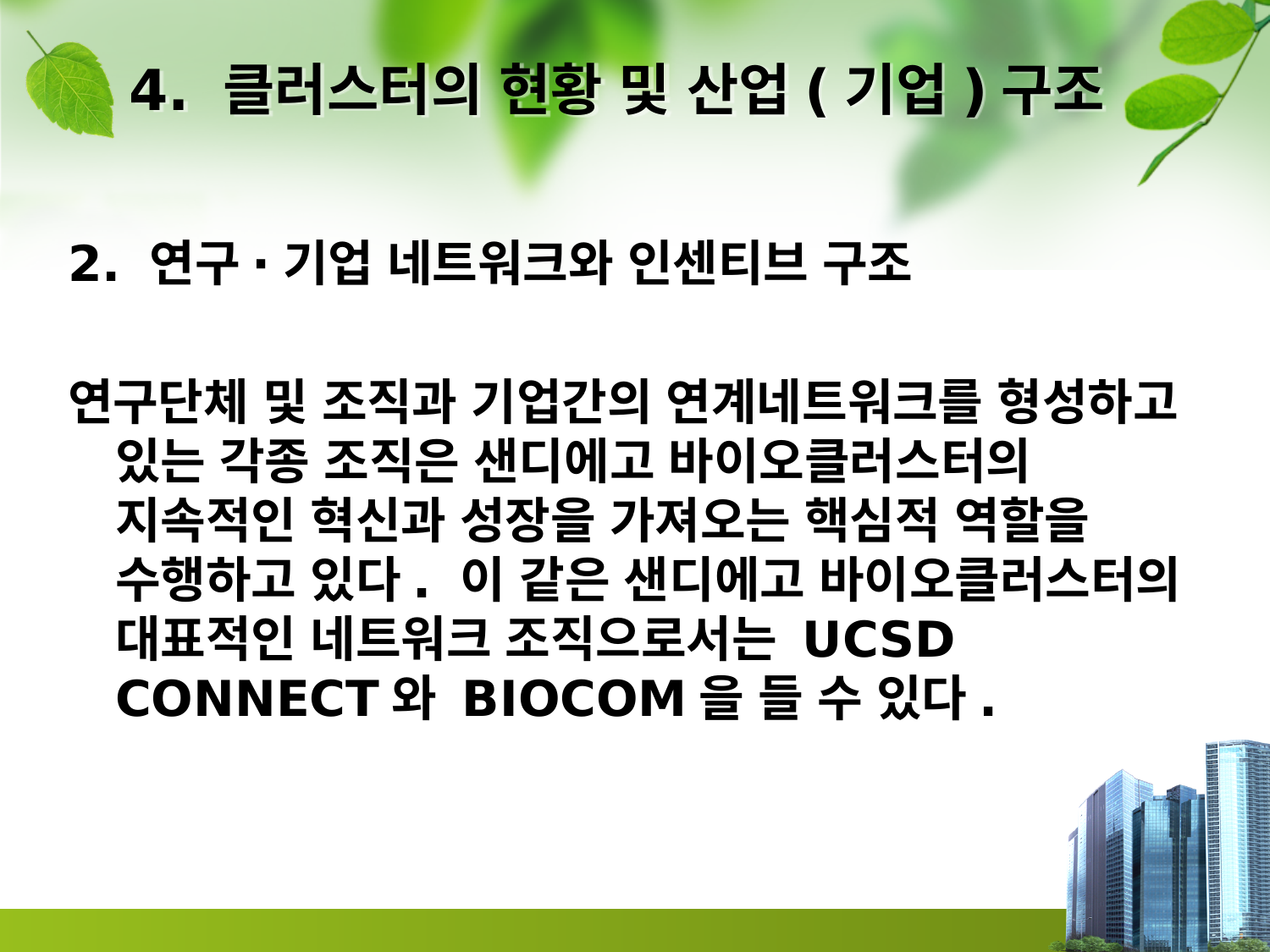

# 4. 클러스터의 현황 및 산업(기업)구조
2. 연구·기업 네트워크와 인센티브 구조

연구단체 및 조직과 기업간의 연계네트워크를 형성하고 있는 각종 조직은 샌디에고 바이오클러스터의 지속적인 혁신과 성장을 가져오는 핵심적 역할을 수행하고 있다. 이 같은 샌디에고 바이오클러스터의 대표적인 네트워크 조직으로서는 UCSD CONNECT와 BIOCOM을 들 수 있다.